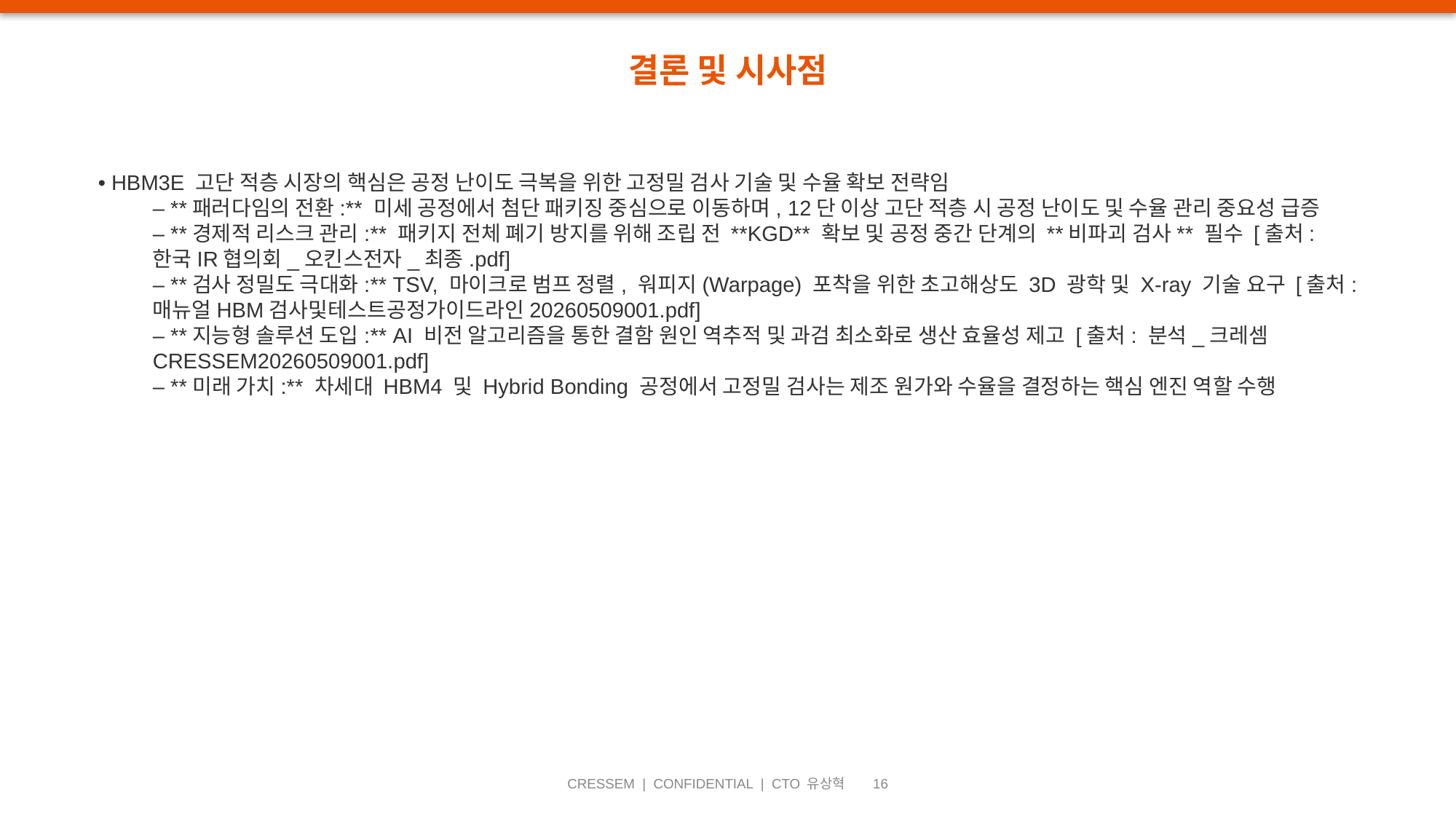

결론 및 시사점
• HBM3E 고단 적층 시장의 핵심은 공정 난이도 극복을 위한 고정밀 검사 기술 및 수율 확보 전략임
– **패러다임의 전환:** 미세 공정에서 첨단 패키징 중심으로 이동하며, 12단 이상 고단 적층 시 공정 난이도 및 수율 관리 중요성 급증
– **경제적 리스크 관리:** 패키지 전체 폐기 방지를 위해 조립 전 **KGD** 확보 및 공정 중간 단계의 **비파괴 검사** 필수 [출처: 한국IR협의회_오킨스전자_최종.pdf]
– **검사 정밀도 극대화:** TSV, 마이크로 범프 정렬, 워피지(Warpage) 포착을 위한 초고해상도 3D 광학 및 X-ray 기술 요구 [출처: 매뉴얼HBM검사및테스트공정가이드라인20260509001.pdf]
– **지능형 솔루션 도입:** AI 비전 알고리즘을 통한 결함 원인 역추적 및 과검 최소화로 생산 효율성 제고 [출처: 분석_크레셈CRESSEM20260509001.pdf]
– **미래 가치:** 차세대 HBM4 및 Hybrid Bonding 공정에서 고정밀 검사는 제조 원가와 수율을 결정하는 핵심 엔진 역할 수행
CRESSEM  |  CONFIDENTIAL  |  CTO 유상혁        16